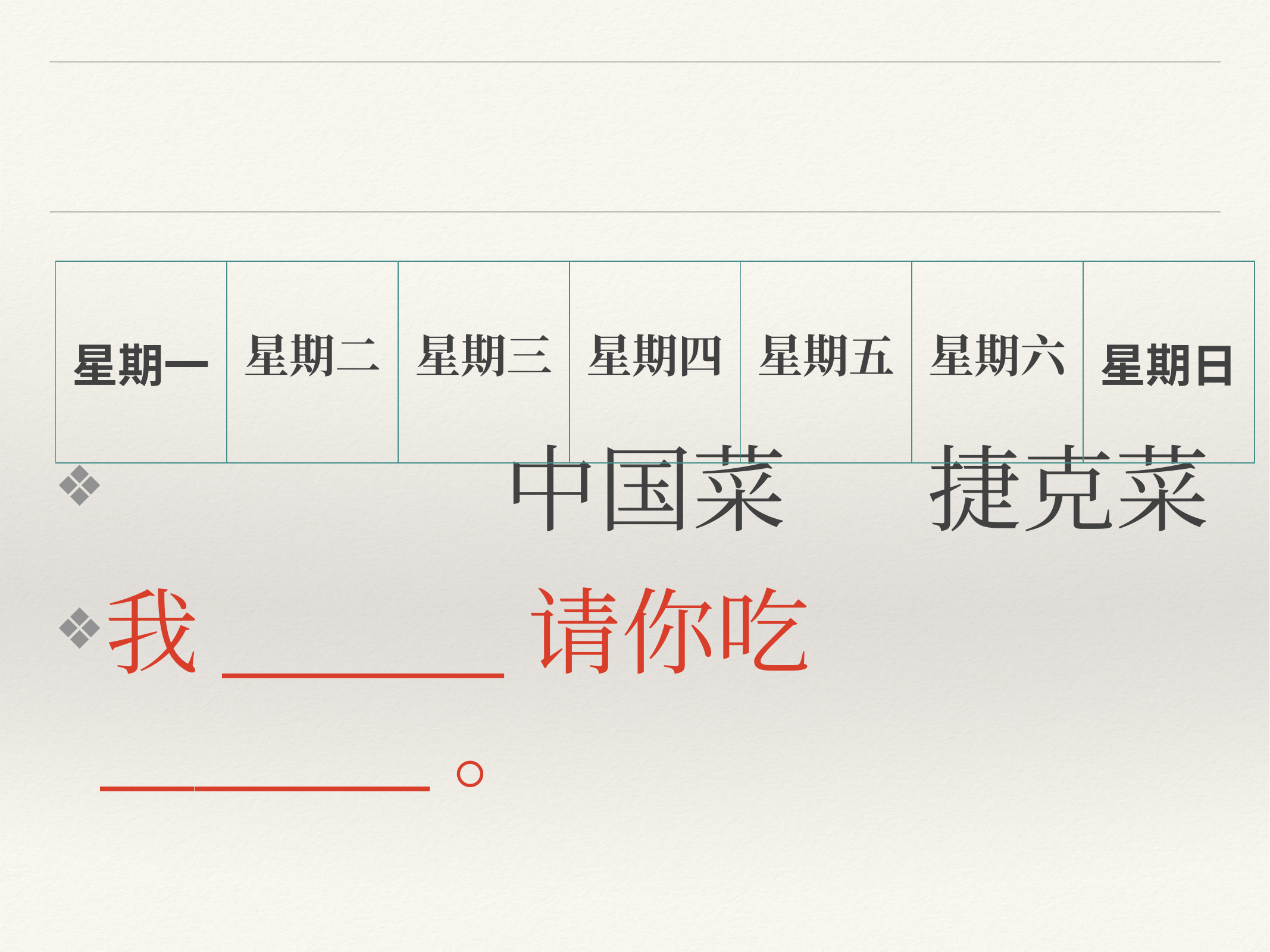

#

                中国菜      捷克菜
我______请你吃_______。
| 星期一 | 星期二 | 星期三 | 星期四 | 星期五 | 星期六 | 星期日 |
| --- | --- | --- | --- | --- | --- | --- |